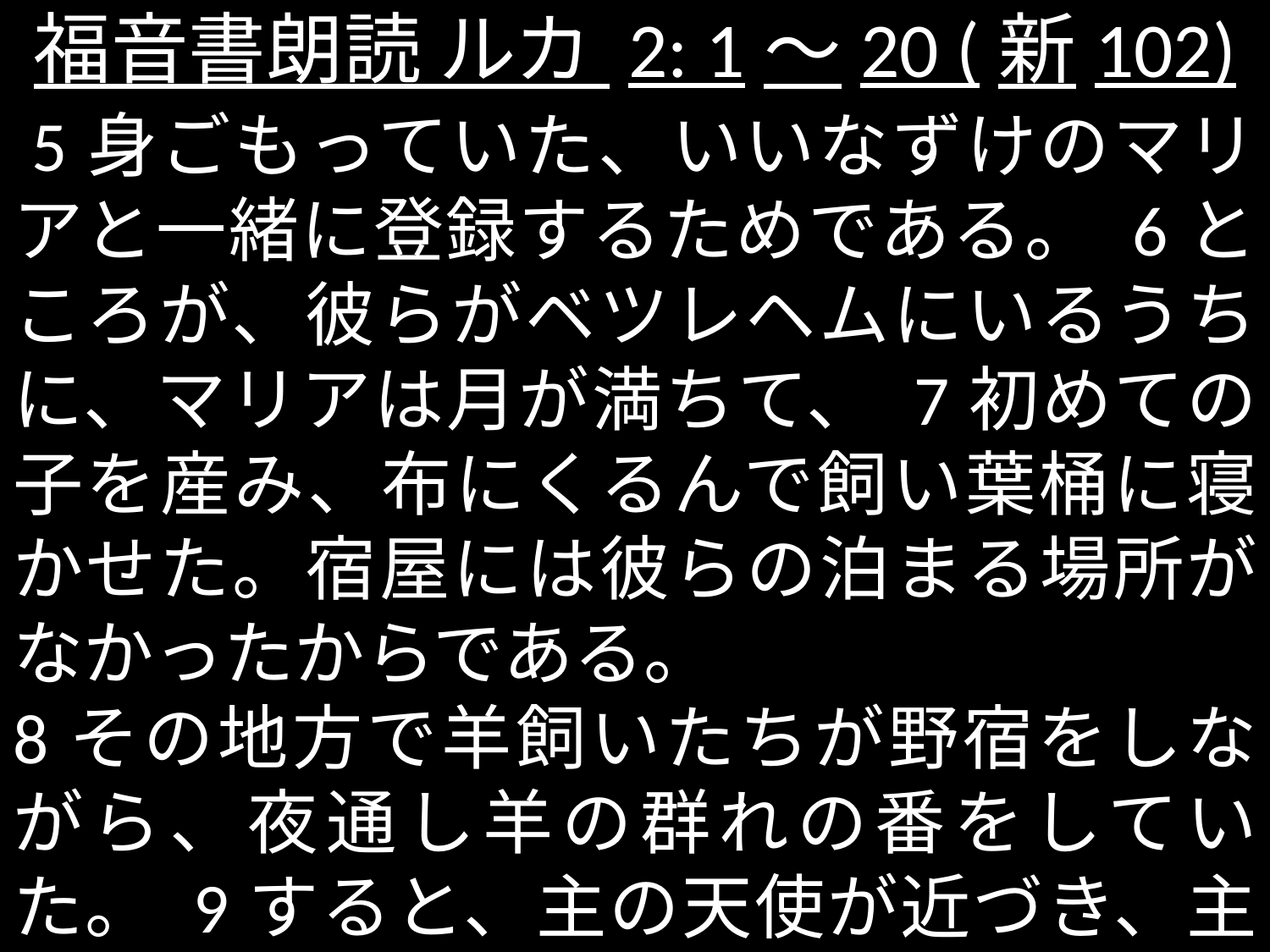

# 福音書朗読 ルカ 2: 1～20 (新102)
 5身ごもっていた、いいなずけのマリアと一緒に登録するためである。 6ところが、彼らがベツレヘムにいるうちに、マリアは月が満ちて、 7初めての子を産み、布にくるんで飼い葉桶に寝かせた。宿屋には彼らの泊まる場所がなかったからである。
8その地方で羊飼いたちが野宿をしながら、夜通し羊の群れの番をしていた。 9すると、主の天使が近づき、主の栄光が周りを照らしたので、彼らは非常に恐れた。